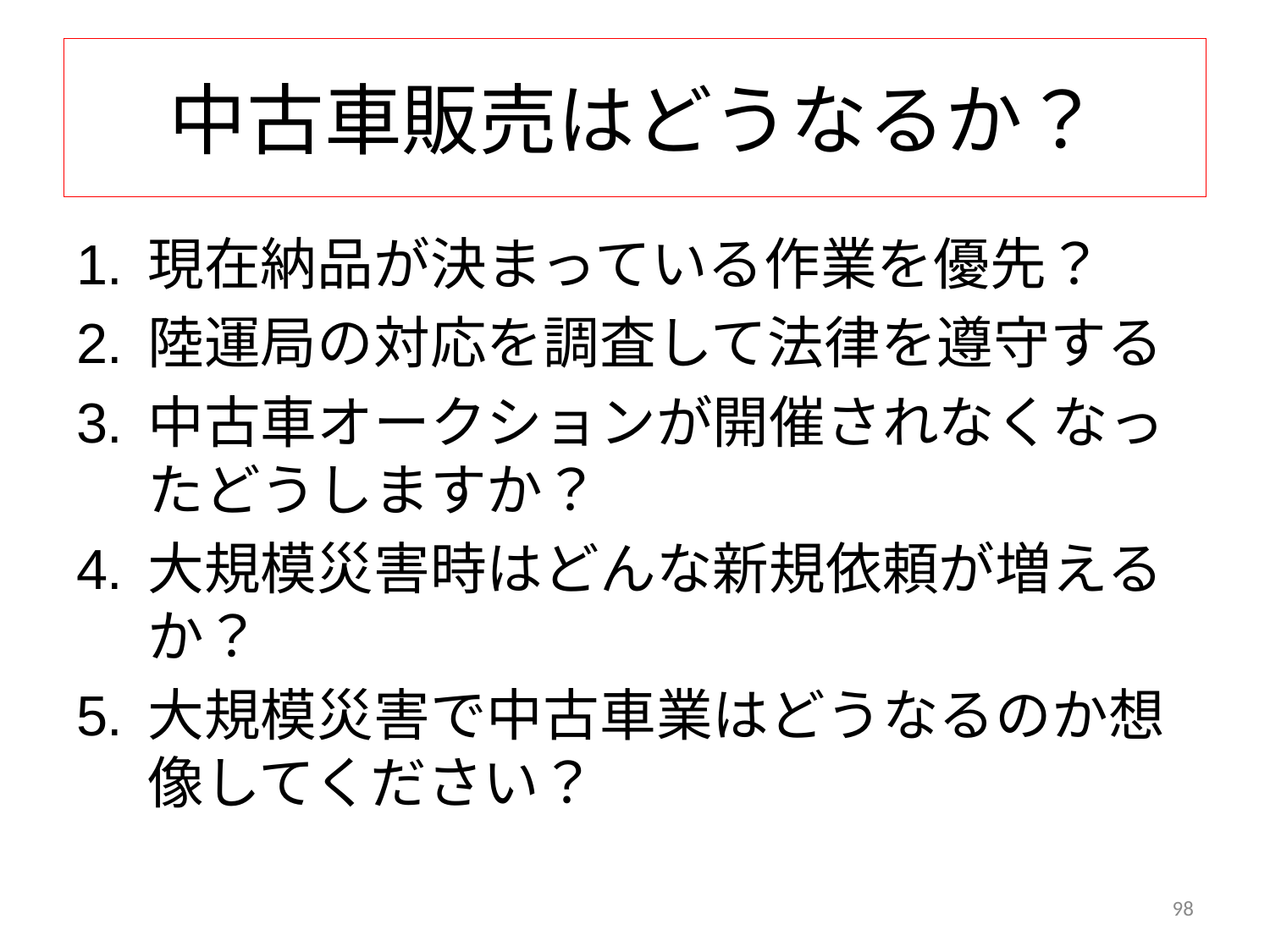

# 中古車販売はどうなるか？
現在納品が決まっている作業を優先？
陸運局の対応を調査して法律を遵守する
中古車オークションが開催されなくなったどうしますか？
大規模災害時はどんな新規依頼が増えるか？
大規模災害で中古車業はどうなるのか想像してください？
98